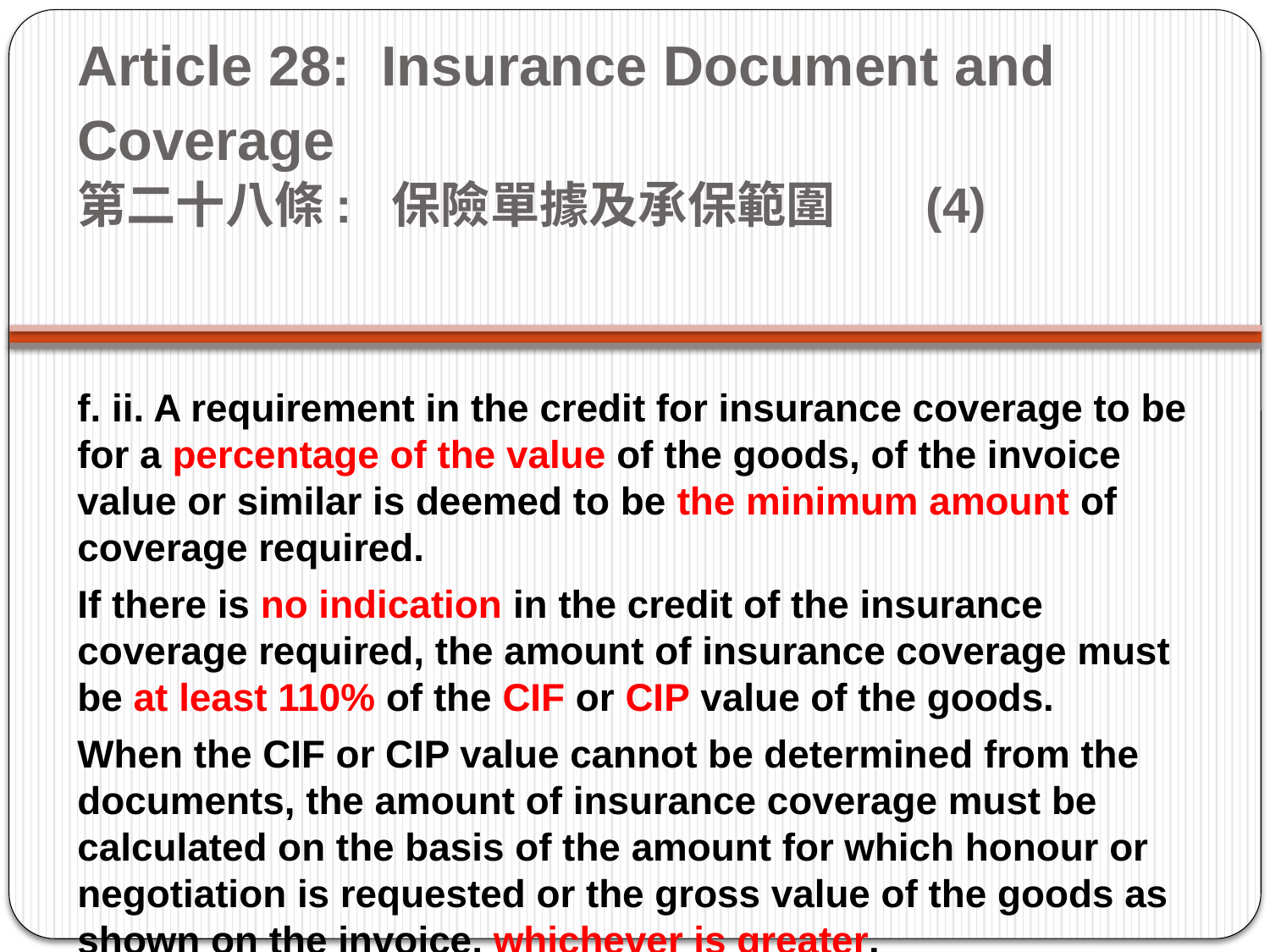

# Article 28:  Insurance Document and Coverage     第二十八條:  保險單據及承保範圍       (4)
f. ii. A requirement in the credit for insurance coverage to be for a percentage of the value of the goods, of the invoice value or similar is deemed to be the minimum amount of coverage required.
If there is no indication in the credit of the insurance coverage required, the amount of insurance coverage must be at least 110% of the CIF or CIP value of the goods.
When the CIF or CIP value cannot be determined from the documents, the amount of insurance coverage must be  calculated on the basis of the amount for which honour or negotiation is requested or the gross value of the goods as  shown on the invoice, whichever is greater.